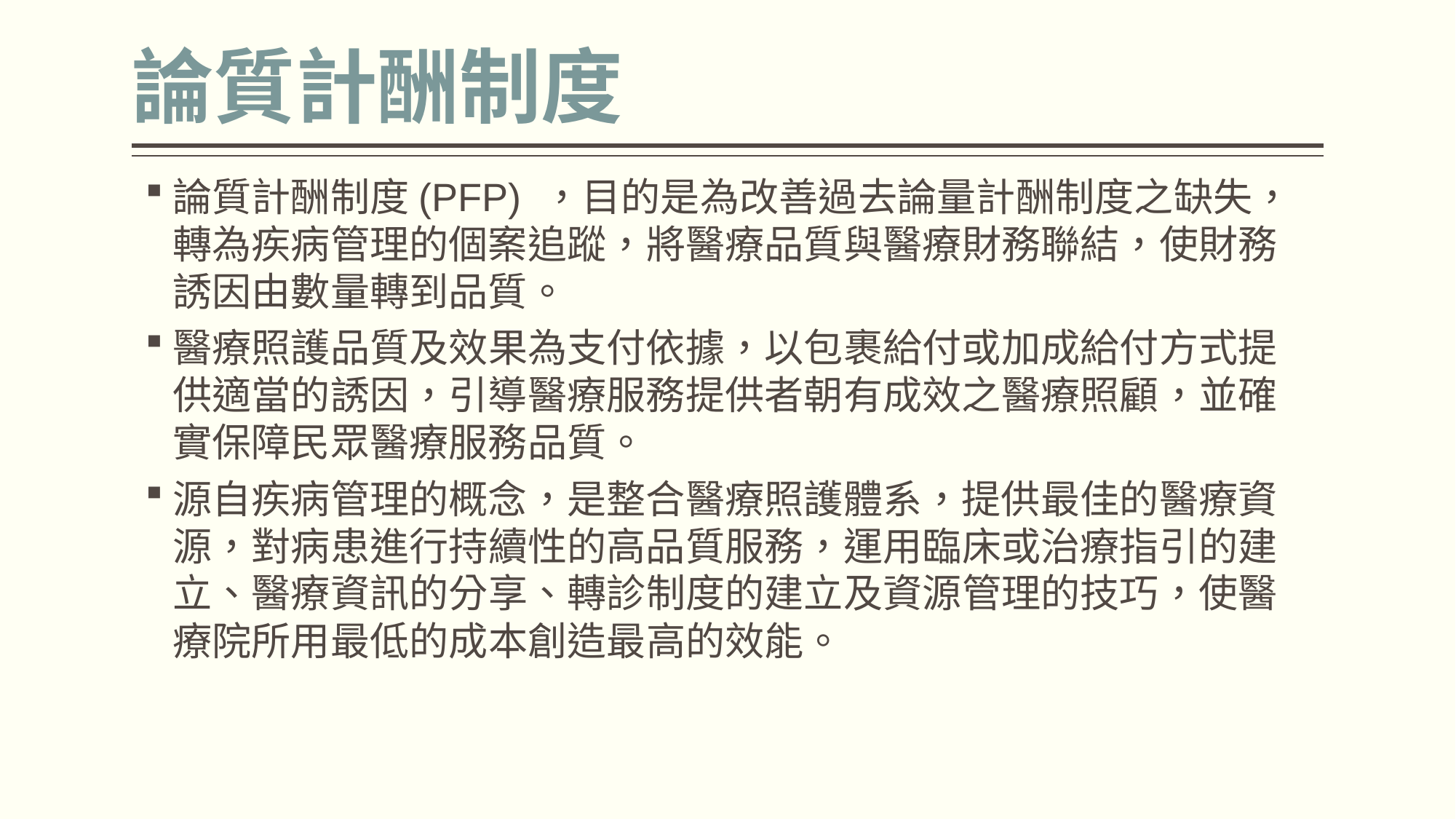

# 論質計酬制度
論質計酬制度(PFP) ，目的是為改善過去論量計酬制度之缺失，轉為疾病管理的個案追蹤，將醫療品質與醫療財務聯結，使財務誘因由數量轉到品質。
醫療照護品質及效果為支付依據，以包裹給付或加成給付方式提供適當的誘因，引導醫療服務提供者朝有成效之醫療照顧，並確實保障民眾醫療服務品質。
源自疾病管理的概念，是整合醫療照護體系，提供最佳的醫療資源，對病患進行持續性的高品質服務，運用臨床或治療指引的建立、醫療資訊的分享、轉診制度的建立及資源管理的技巧，使醫療院所用最低的成本創造最高的效能。